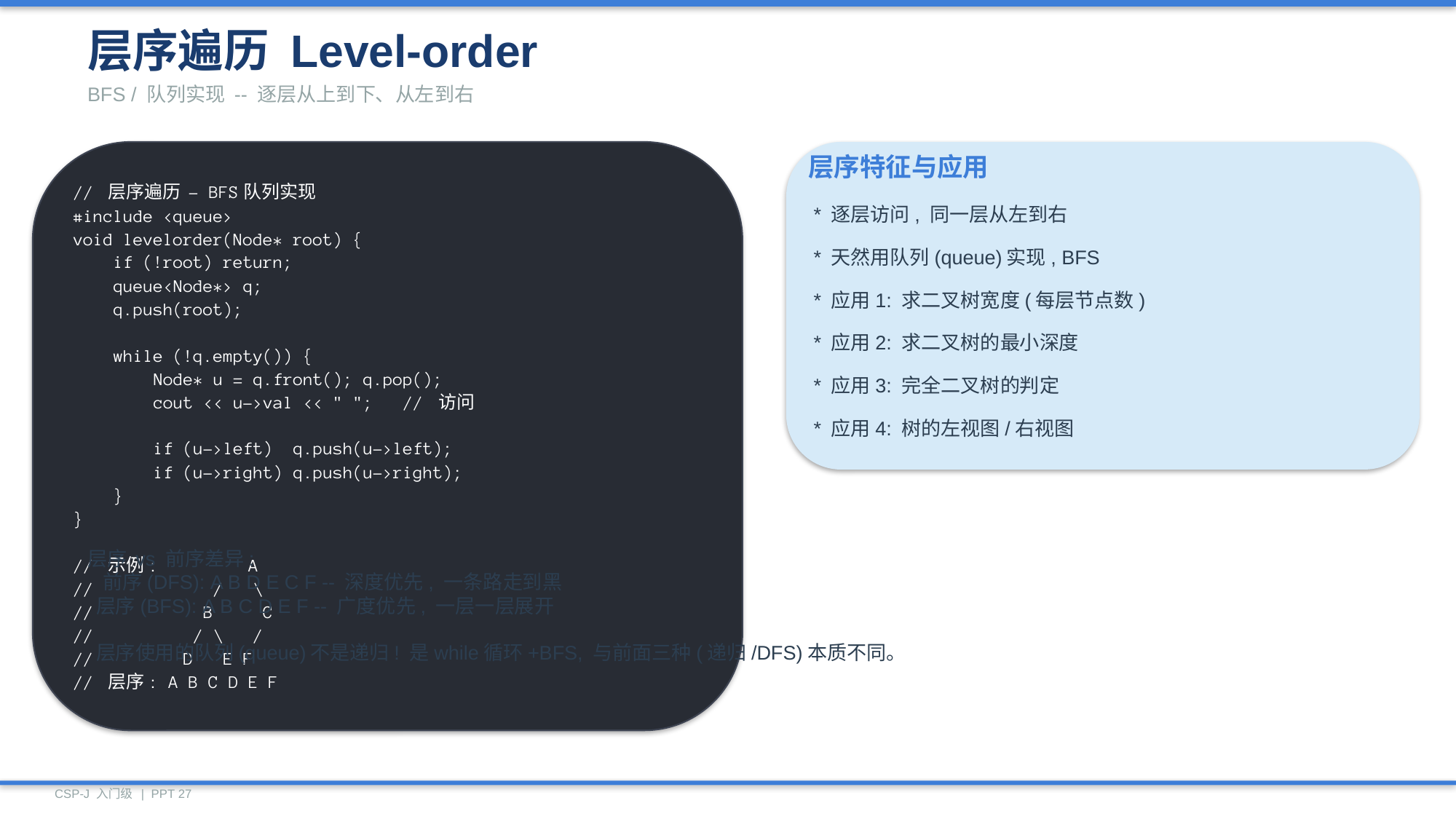

层序遍历 Level-order
BFS / 队列实现 -- 逐层从上到下、从左到右
// 层序遍历 - BFS队列实现
#include <queue>
void levelorder(Node* root) {
    if (!root) return;
    queue<Node*> q;
    q.push(root);

    while (!q.empty()) {
        Node* u = q.front(); q.pop();
        cout << u->val << " ";   // 访问

        if (u->left)  q.push(u->left);
        if (u->right) q.push(u->right);
    }
}

// 示例:         A
//            /   \
//           B     C
//          / \   /
//         D   E F
// 层序: A B C D E F

层序特征与应用
* 逐层访问, 同一层从左到右
* 天然用队列(queue)实现, BFS
* 应用1: 求二叉树宽度(每层节点数)
* 应用2: 求二叉树的最小深度
* 应用3: 完全二叉树的判定
* 应用4: 树的左视图/右视图
层序 vs 前序差异:
  前序(DFS): A B D E C F -- 深度优先, 一条路走到黑
  层序(BFS): A B C D E F -- 广度优先, 一层一层展开
  层序使用的队列(queue)不是递归! 是while循环+BFS, 与前面三种(递归/DFS)本质不同。

CSP-J 入门级  |  PPT 27